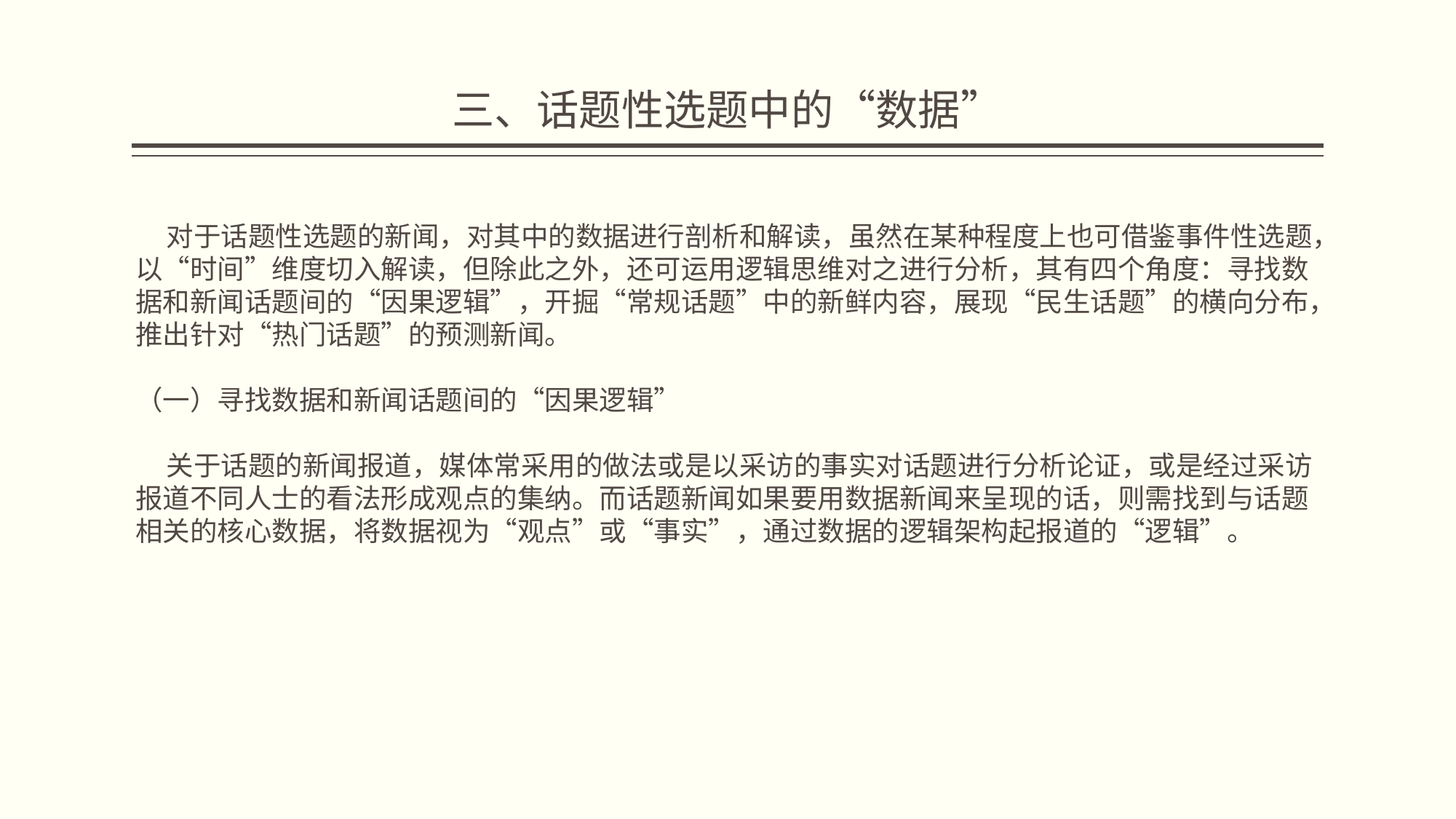

# 三、话题性选题中的“数据”
    对于话题性选题的新闻，对其中的数据进行剖析和解读，虽然在某种程度上也可借鉴事件性选题，以“时间”维度切入解读，但除此之外，还可运用逻辑思维对之进行分析，其有四个角度：寻找数据和新闻话题间的“因果逻辑”，开掘“常规话题”中的新鲜内容，展现“民生话题”的横向分布，推出针对“热门话题”的预测新闻。

（一）寻找数据和新闻话题间的“因果逻辑”

    关于话题的新闻报道，媒体常采用的做法或是以采访的事实对话题进行分析论证，或是经过采访报道不同人士的看法形成观点的集纳。而话题新闻如果要用数据新闻来呈现的话，则需找到与话题相关的核心数据，将数据视为“观点”或“事实”，通过数据的逻辑架构起报道的“逻辑”。